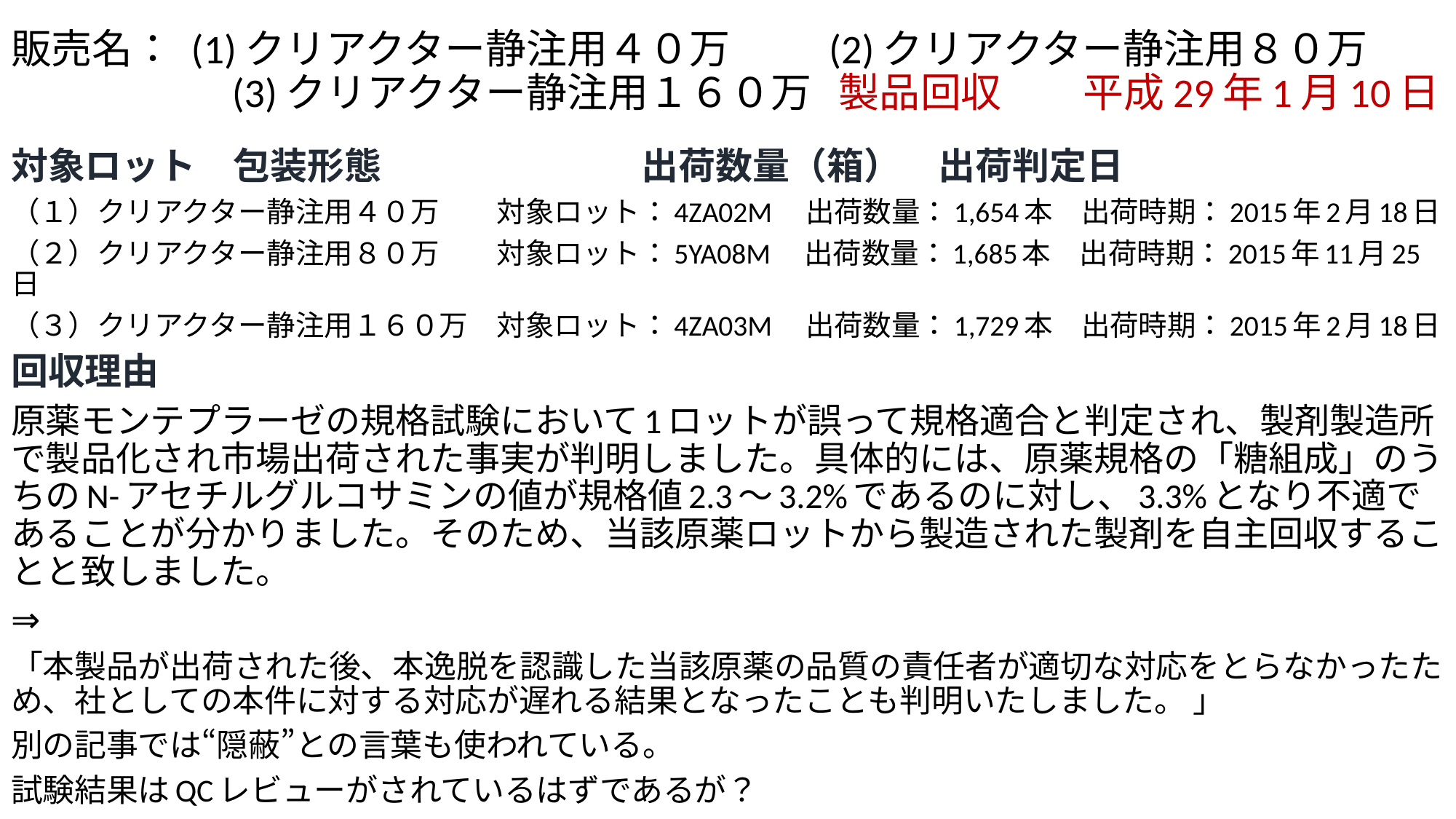

# 販売名： (1)クリアクター静注用４０万　　 (2)クリアクター静注用８０万 　　　　　 (3)クリアクター静注用１６０万   製品回収　　平成29年1月10日
対象ロット　包装形態　　　　　　　出荷数量（箱）　出荷判定日
（１）クリアクター静注用４０万　　対象ロット：4ZA02M　出荷数量：1,654本　出荷時期：2015年2月18日
（２）クリアクター静注用８０万　　対象ロット：5YA08M　出荷数量：1,685本　出荷時期：2015年11月25日
（３）クリアクター静注用１６０万　対象ロット：4ZA03M　出荷数量：1,729本　出荷時期：2015年2月18日
回収理由
原薬モンテプラーゼの規格試験において1ロットが誤って規格適合と判定され、製剤製造所で製品化され市場出荷された事実が判明しました。具体的には、原薬規格の「糖組成」のうちのN-アセチルグルコサミンの値が規格値2.3～3.2%であるのに対し、3.3%となり不適であることが分かりました。そのため、当該原薬ロットから製造された製剤を自主回収することと致しました。
⇒
「本製品が出荷された後、本逸脱を認識した当該原薬の品質の責任者が適切な対応をとらなかったため、社としての本件に対する対応が遅れる結果となったことも判明いたしました。 」
別の記事では“隠蔽”との言葉も使われている。
試験結果はQCレビューがされているはずであるが？